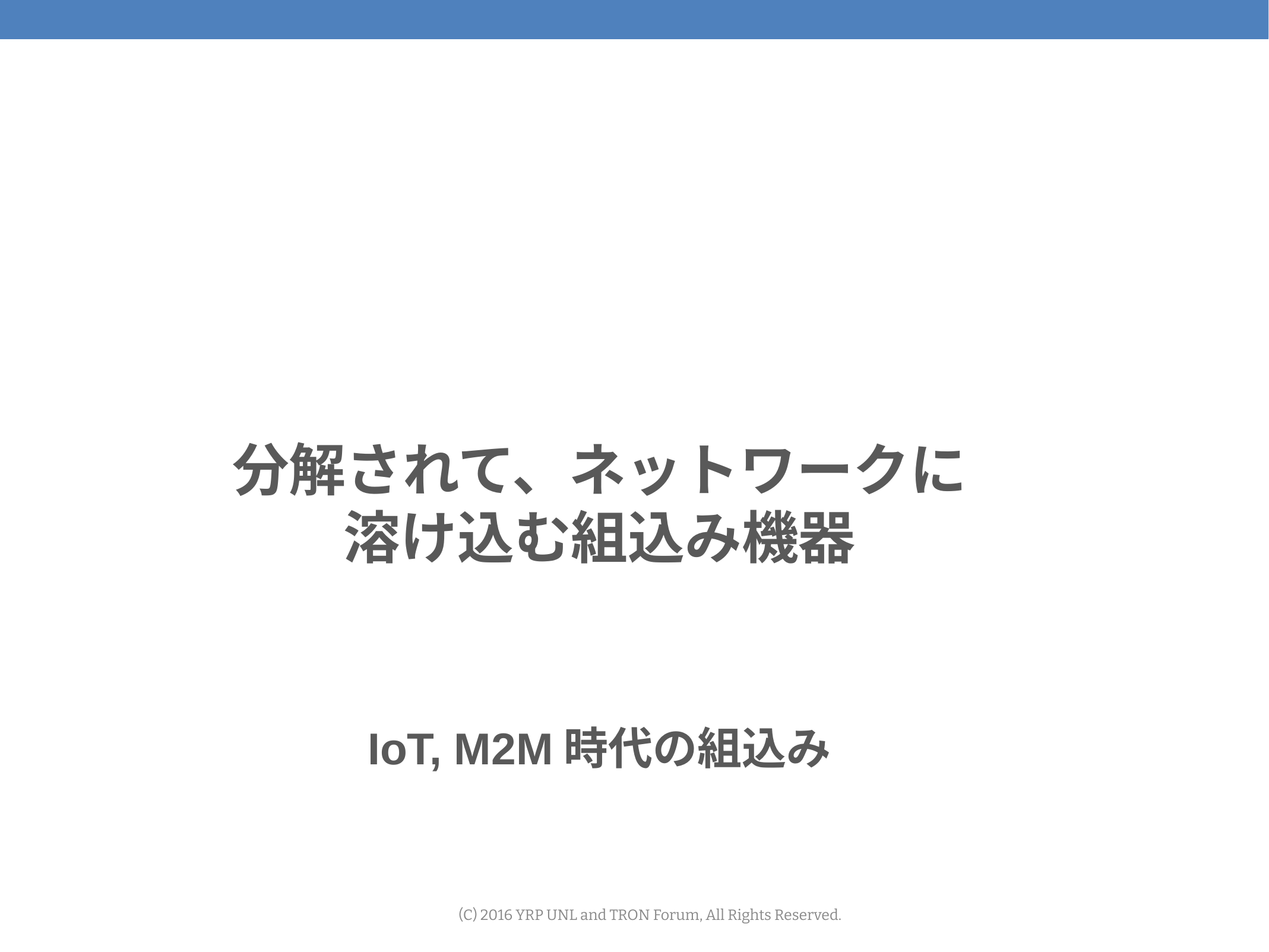

78
# 分解されて、ネットワークに 溶け込む組込み機器
IoT, M2M時代の組込み
(C) 2016 YRP UNL and TRON Forum, All Rights Reserved.